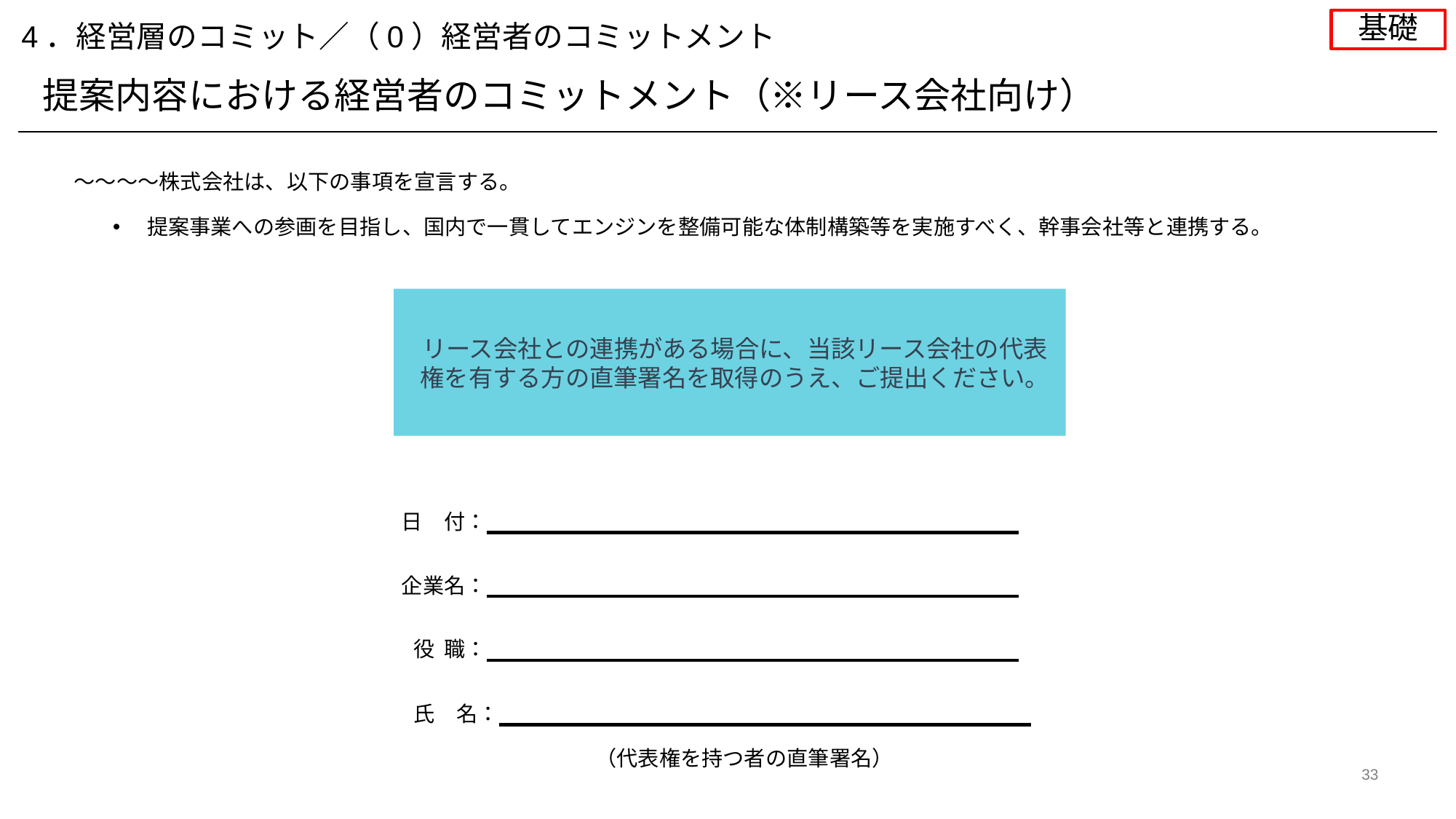

基礎
4．経営層のコミット／（0）経営者のコミットメント
提案内容における経営者のコミットメント（※リース会社向け）
～～～～株式会社は、以下の事項を宣言する。
提案事業への参画を目指し、国内で一貫してエンジンを整備可能な体制構築等を実施すべく、幹事会社等と連携する。
リース会社との連携がある場合に、当該リース会社の代表権を有する方の直筆署名を取得のうえ、ご提出ください。
日　付：
企業名：
役  職：
氏　名：
（代表権を持つ者の直筆署名）